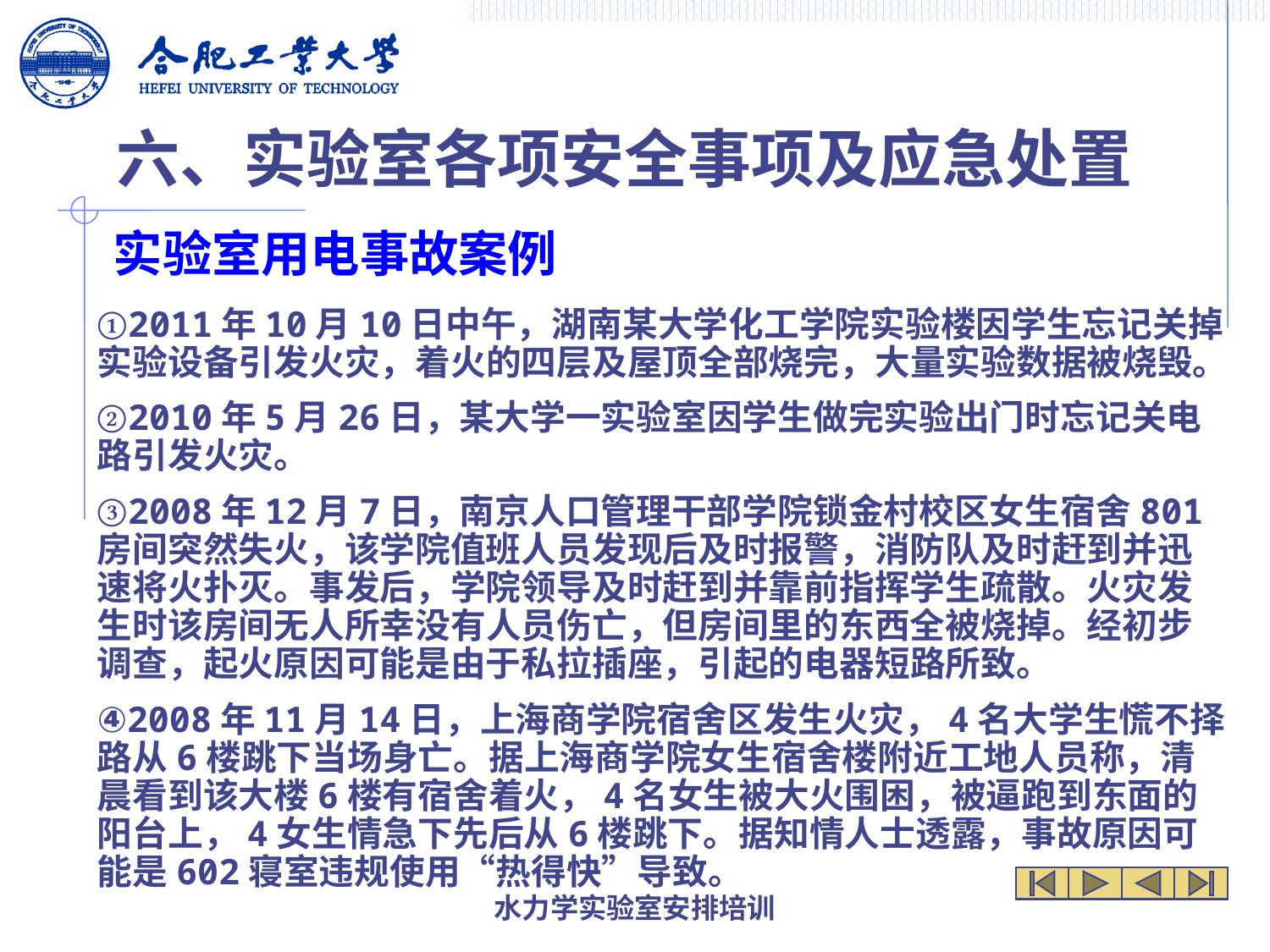

# 六、实验室各项安全事项及应急处置
实验室用电事故案例
①2011年10月10日中午，湖南某大学化工学院实验楼因学生忘记关掉实验设备引发火灾，着火的四层及屋顶全部烧完，大量实验数据被烧毁。
②2010年5月26日，某大学一实验室因学生做完实验出门时忘记关电路引发火灾。
③2008年12月7日，南京人口管理干部学院锁金村校区女生宿舍801房间突然失火，该学院值班人员发现后及时报警，消防队及时赶到并迅速将火扑灭。事发后，学院领导及时赶到并靠前指挥学生疏散。火灾发生时该房间无人所幸没有人员伤亡，但房间里的东西全被烧掉。经初步调查，起火原因可能是由于私拉插座，引起的电器短路所致。
④2008年11月14日，上海商学院宿舍区发生火灾，4名大学生慌不择路从6楼跳下当场身亡。据上海商学院女生宿舍楼附近工地人员称，清晨看到该大楼6楼有宿舍着火，4名女生被大火围困，被逼跑到东面的阳台上，4女生情急下先后从6楼跳下。据知情人士透露，事故原因可能是602寝室违规使用“热得快”导致。

水力学实验室安排培训